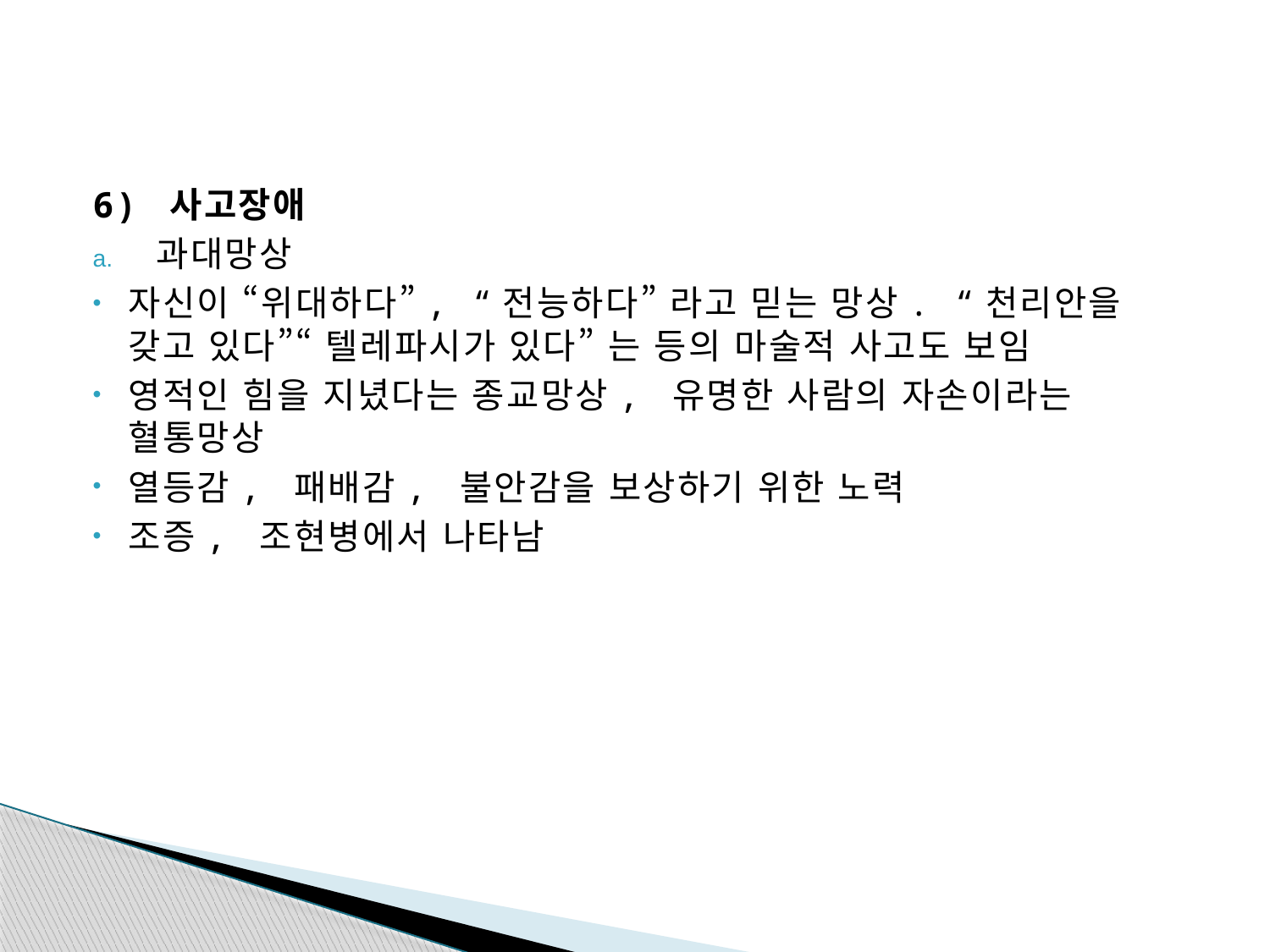

#
6) 사고장애
과대망상
자신이 “위대하다”, “전능하다” 라고 믿는 망상. “천리안을 갖고 있다”“ 텔레파시가 있다” 는 등의 마술적 사고도 보임
영적인 힘을 지녔다는 종교망상, 유명한 사람의 자손이라는 혈통망상
열등감, 패배감, 불안감을 보상하기 위한 노력
조증, 조현병에서 나타남